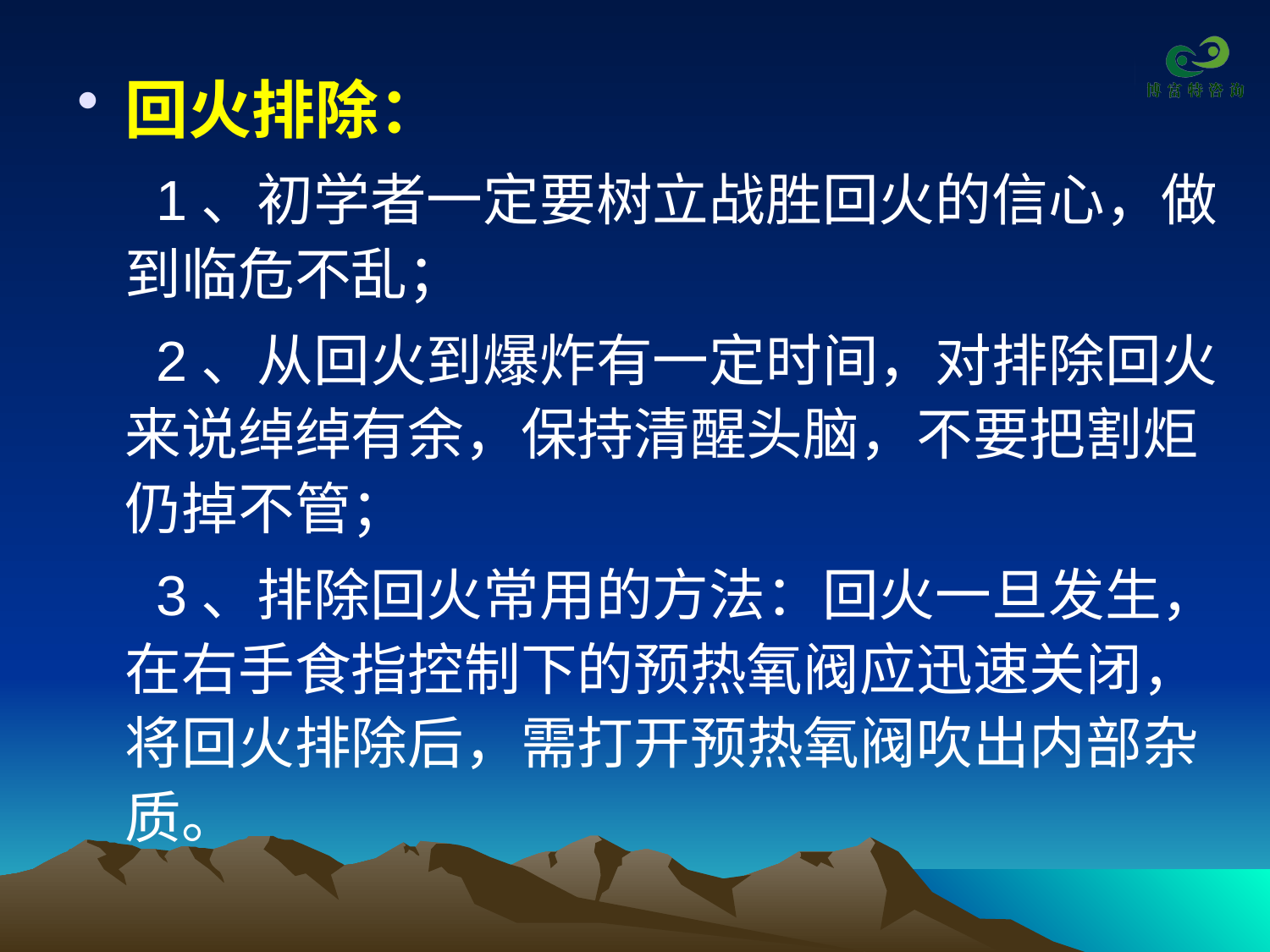

回火排除：
     1、初学者一定要树立战胜回火的信心，做到临危不乱；
     2、从回火到爆炸有一定时间，对排除回火来说绰绰有余，保持清醒头脑，不要把割炬仍掉不管；
     3、排除回火常用的方法：回火一旦发生，在右手食指控制下的预热氧阀应迅速关闭，将回火排除后，需打开预热氧阀吹出内部杂质。